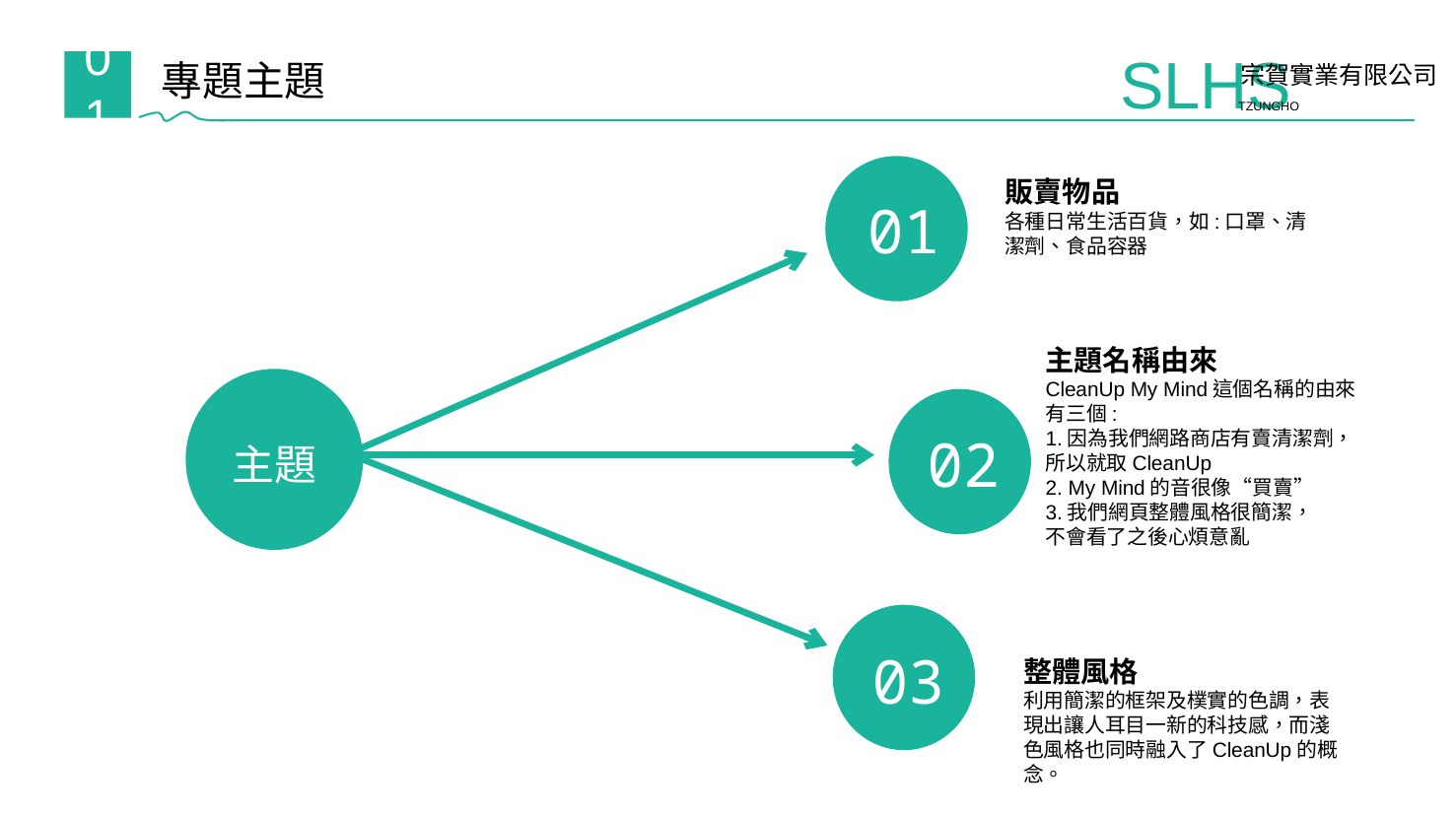

SLHS
宗賀實業有限公司
TZUNGHO
專題主題
01

01
販賣物品
各種日常生活百貨，如:口罩、清潔劑、食品容器

主題名稱由來
CleanUp My Mind這個名稱的由來有三個:
1.因為我們網路商店有賣清潔劑，所以就取CleanUp
2. My Mind的音很像“買賣”
3.我們網頁整體風格很簡潔，
不會看了之後心煩意亂

主題

02

03
整體風格
利用簡潔的框架及樸實的色調，表現出讓人耳目一新的科技感，而淺色風格也同時融入了CleanUp的概念。